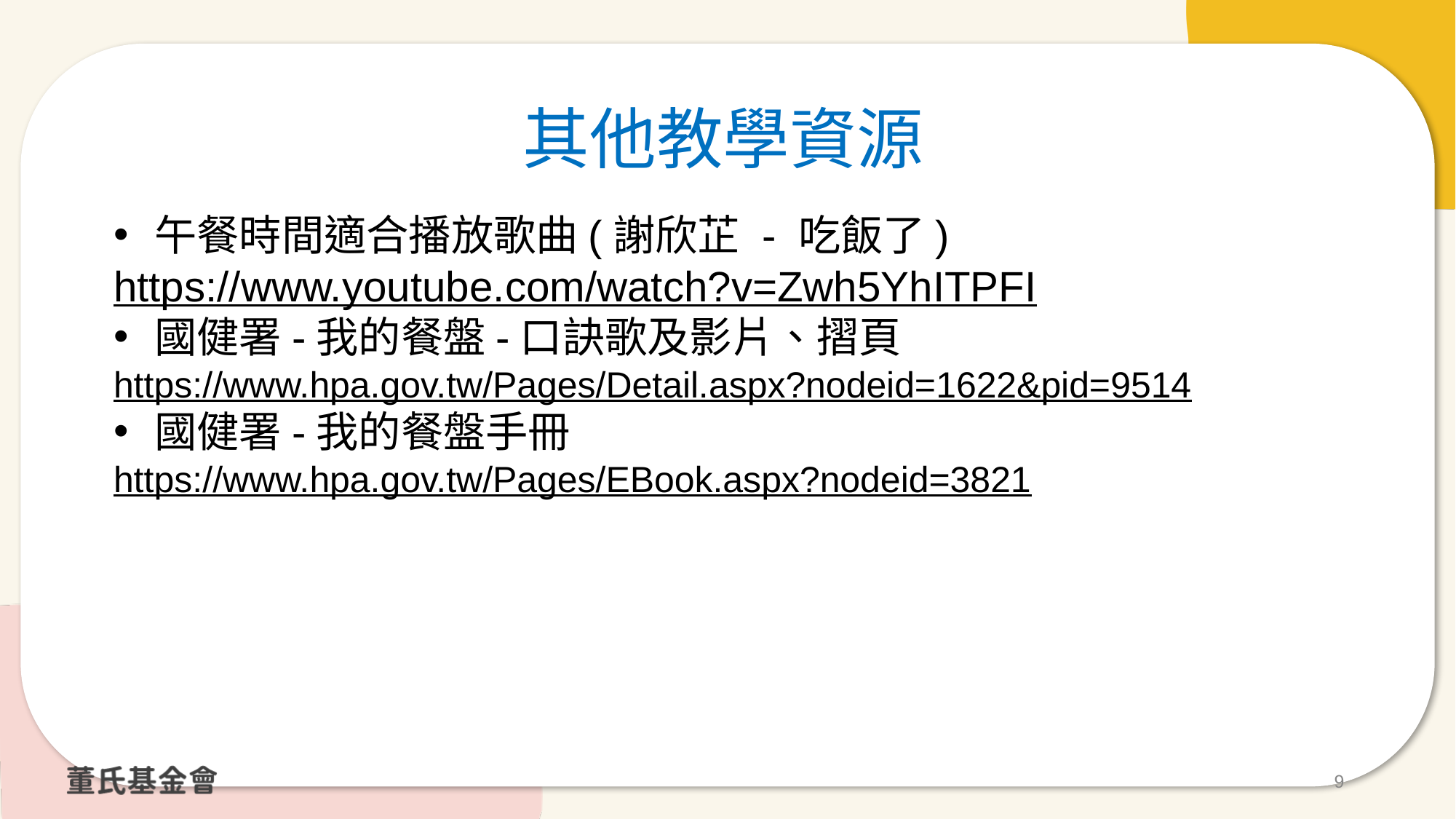

其他教學資源
午餐時間適合播放歌曲(謝欣芷 - 吃飯了)
https://www.youtube.com/watch?v=Zwh5YhITPFI
國健署-我的餐盤-口訣歌及影片、摺頁
https://www.hpa.gov.tw/Pages/Detail.aspx?nodeid=1622&pid=9514
國健署-我的餐盤手冊
https://www.hpa.gov.tw/Pages/EBook.aspx?nodeid=3821

9